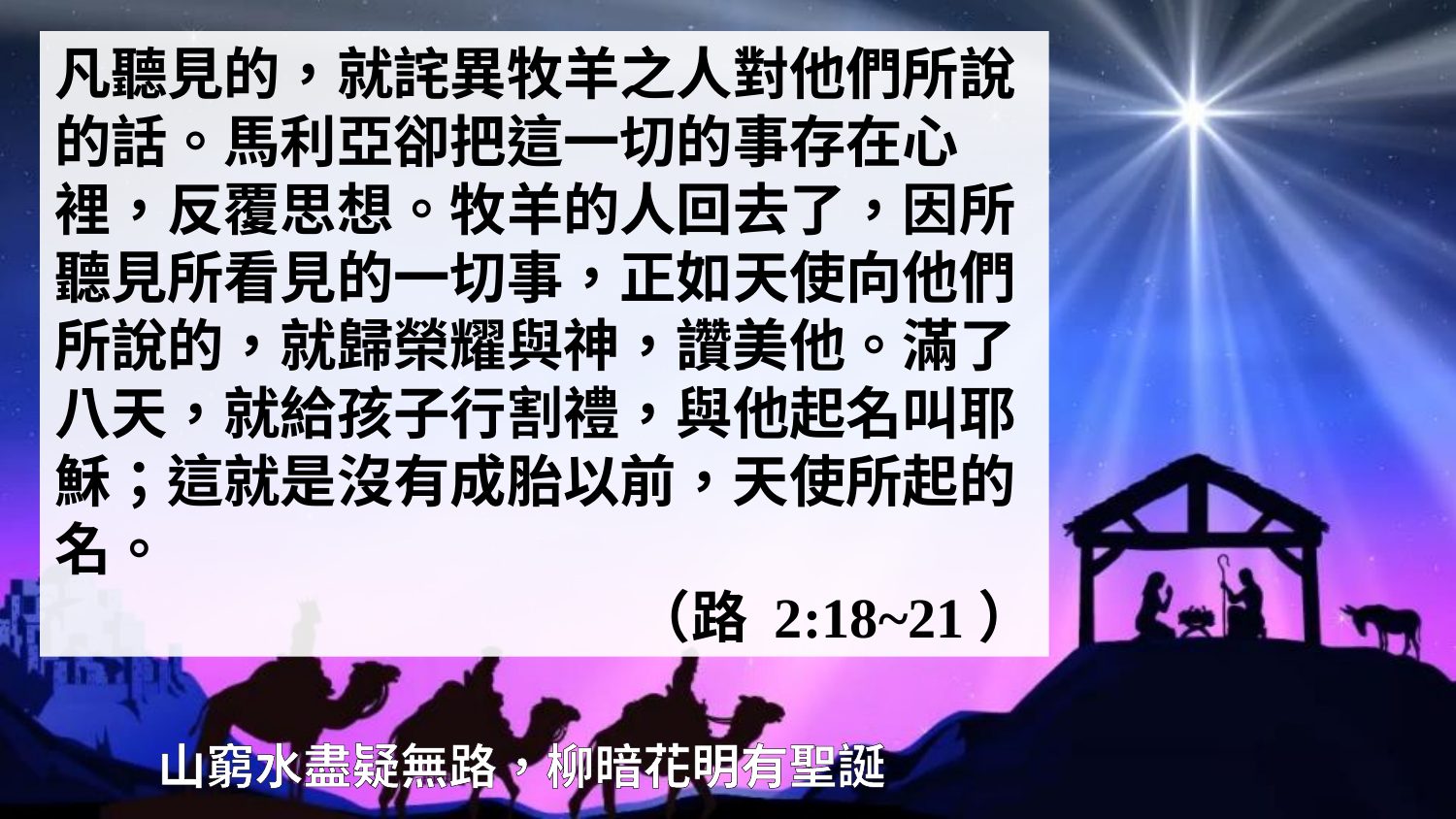

凡聽見的，就詫異牧羊之人對他們所說的話。馬利亞卻把這一切的事存在心裡，反覆思想。牧羊的人回去了，因所聽見所看見的一切事，正如天使向他們所說的，就歸榮耀與神，讚美他。滿了八天，就給孩子行割禮，與他起名叫耶穌；這就是沒有成胎以前，天使所起的名。
（路 2:18~21）
山窮水盡疑無路，柳暗花明有聖誕